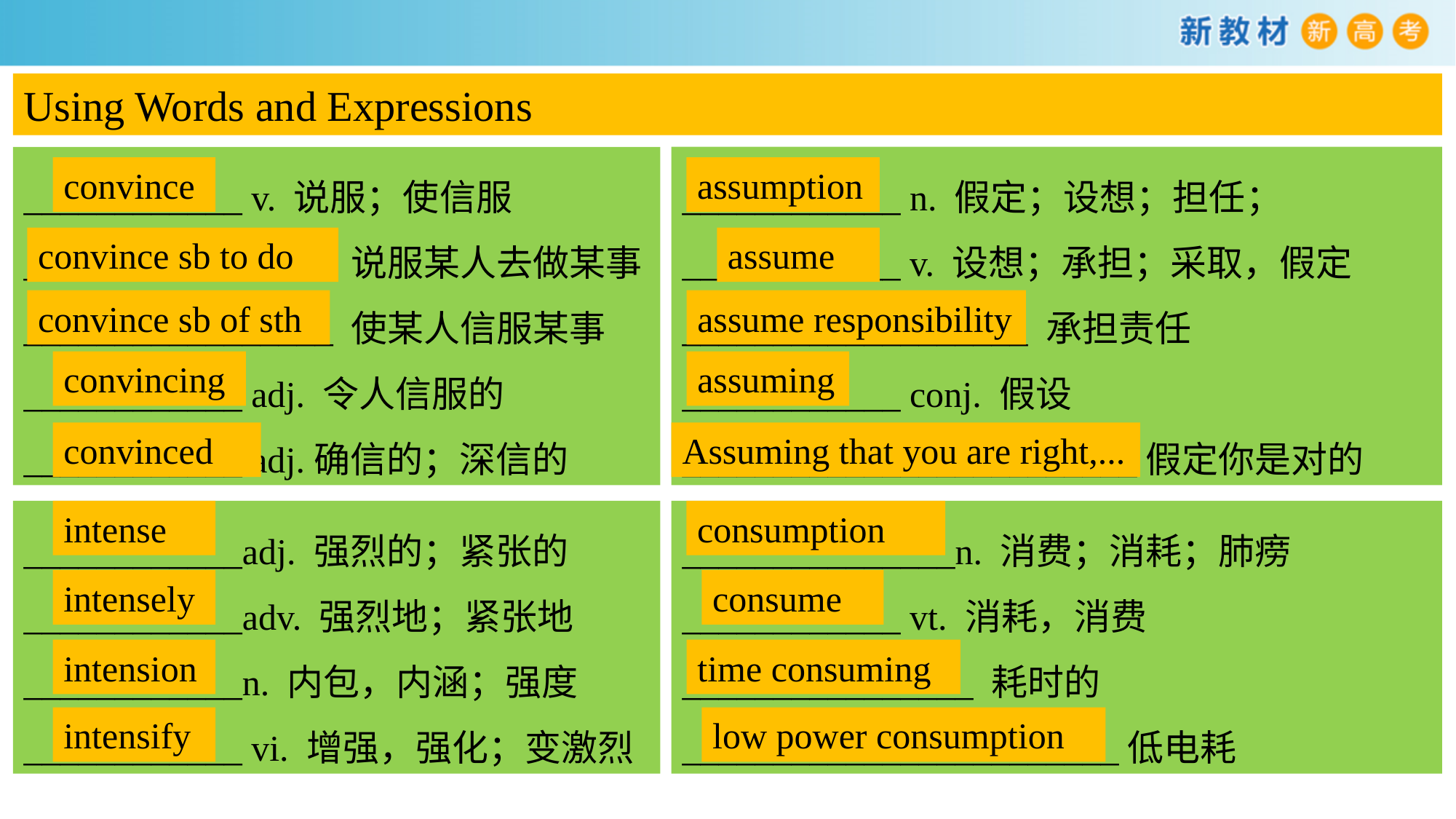

Using Words and Expressions
____________ n. 假定；设想；担任；____________ v. 设想；承担；采取，假定
___________________ 承担责任
____________ conj. 假设
_________________________假定你是对的
____________ v. 说服；使信服
_________________ 说服某人去做某事
_________________ 使某人信服某事____________ adj. 令人信服的
____________ adj.确信的；深信的
convince
assumption
convince sb to do
assume
assume responsibility
convince sb of sth
convincing
assuming
convinced
Assuming that you are right,...
____________adj. 强烈的；紧张的
____________adv. 强烈地；紧张地
____________n. 内包，内涵；强度
____________ vi. 增强，强化；变激烈
intense
_______________n. 消费；消耗；肺痨
____________ vt. 消耗，消费
________________ 耗时的
________________________低电耗
consumption
intensely
consume
intension
time consuming
intensify
low power consumption